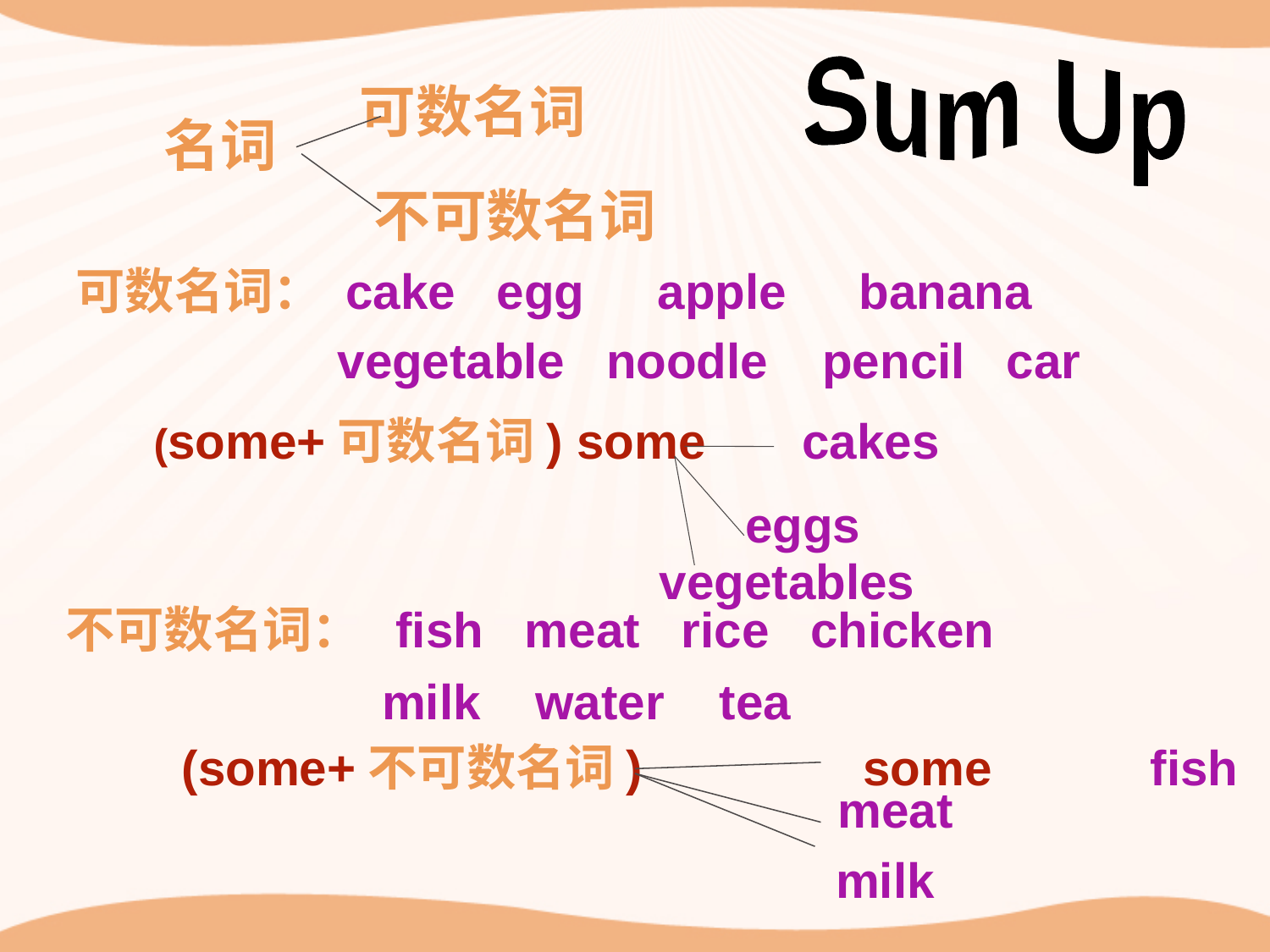

Sum Up
　                  可数名词

名词

不可数名词
可数名词： cake   egg　apple　banana
                   vegetable   noodle    pencil   car
(some+可数名词) some       cakes
                                           eggs
    vegetables
不可数名词：  fish   meat   rice   chicken
                       milk    water    tea
(some+不可数名词)                some 　　  fish

meat

milk